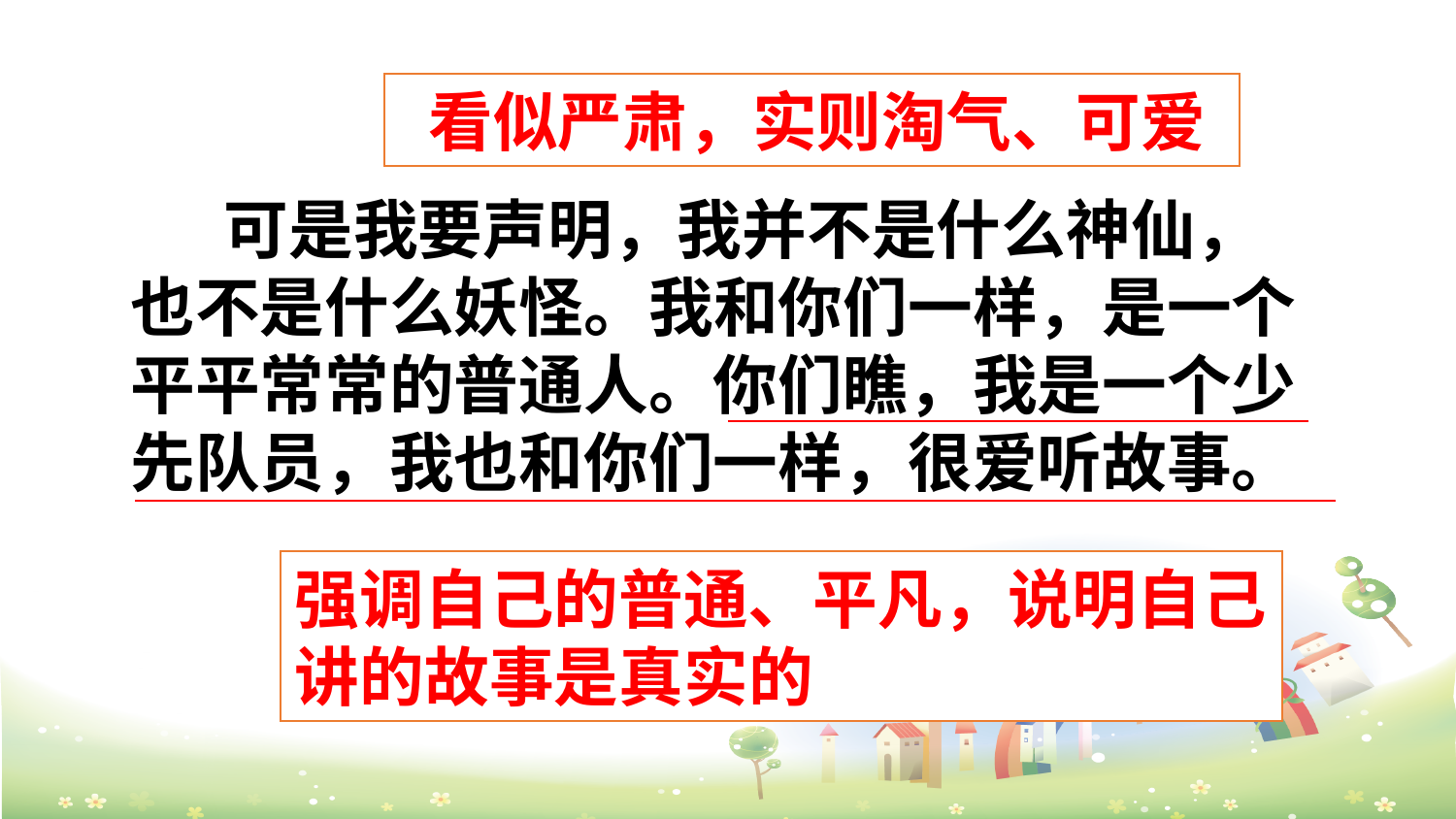

看似严肃，实则淘气、可爱
  可是我要声明，我并不是什么神仙，也不是什么妖怪。我和你们一样，是一个平平常常的普通人。你们瞧，我是一个少先队员，我也和你们一样，很爱听故事。
强调自己的普通、平凡，说明自己讲的故事是真实的